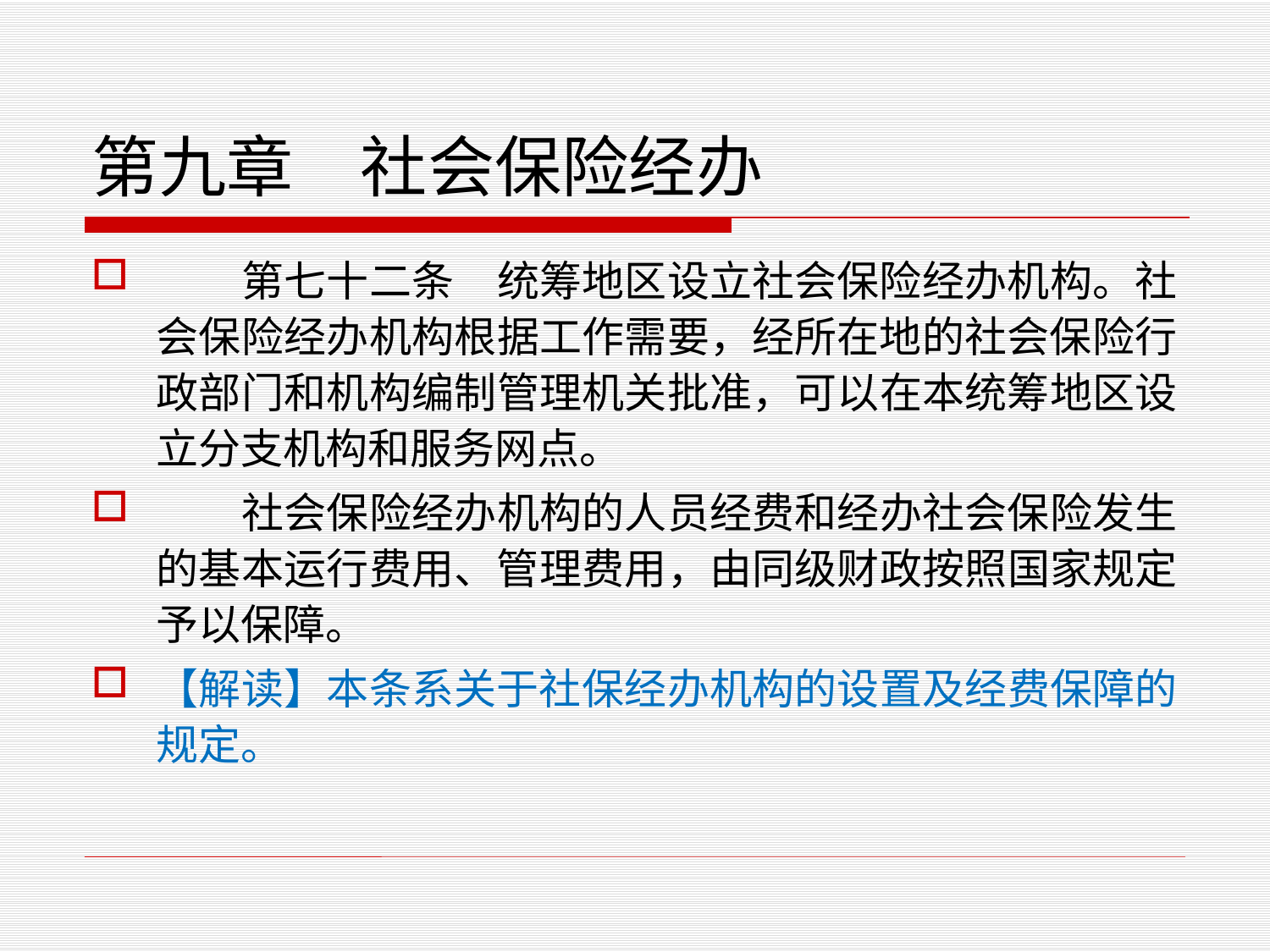

# 第九章　社会保险经办
　　第七十二条　统筹地区设立社会保险经办机构。社会保险经办机构根据工作需要，经所在地的社会保险行政部门和机构编制管理机关批准，可以在本统筹地区设立分支机构和服务网点。
　　社会保险经办机构的人员经费和经办社会保险发生的基本运行费用、管理费用，由同级财政按照国家规定予以保障。
【解读】本条系关于社保经办机构的设置及经费保障的规定。